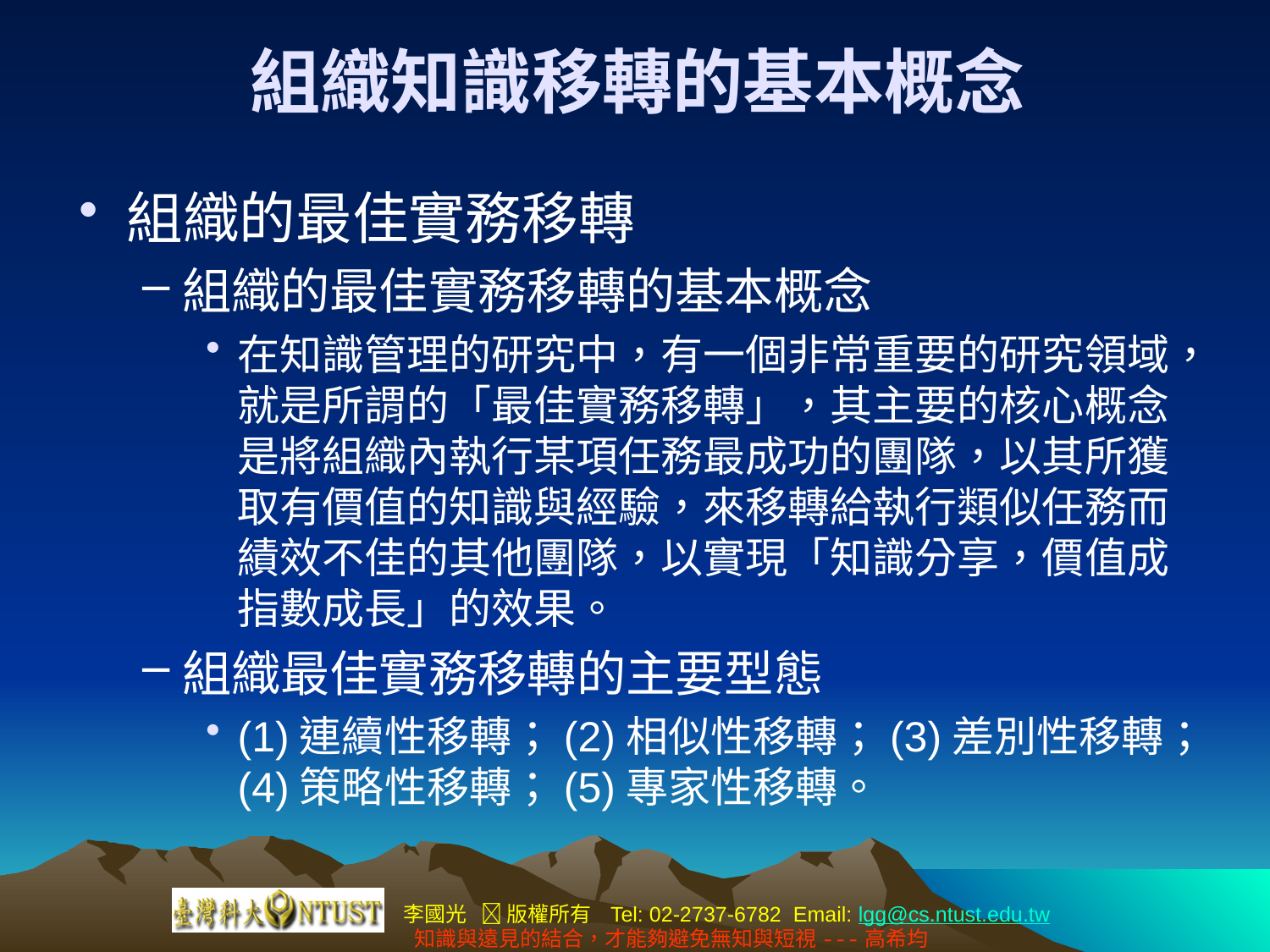

# 組織知識移轉的基本概念
組織的最佳實務移轉
組織的最佳實務移轉的基本概念
在知識管理的研究中，有一個非常重要的研究領域，就是所謂的「最佳實務移轉」，其主要的核心概念是將組織內執行某項任務最成功的團隊，以其所獲取有價值的知識與經驗，來移轉給執行類似任務而績效不佳的其他團隊，以實現「知識分享，價值成指數成長」的效果。
組織最佳實務移轉的主要型態
(1)連續性移轉；(2)相似性移轉；(3)差別性移轉；(4)策略性移轉；(5)專家性移轉。